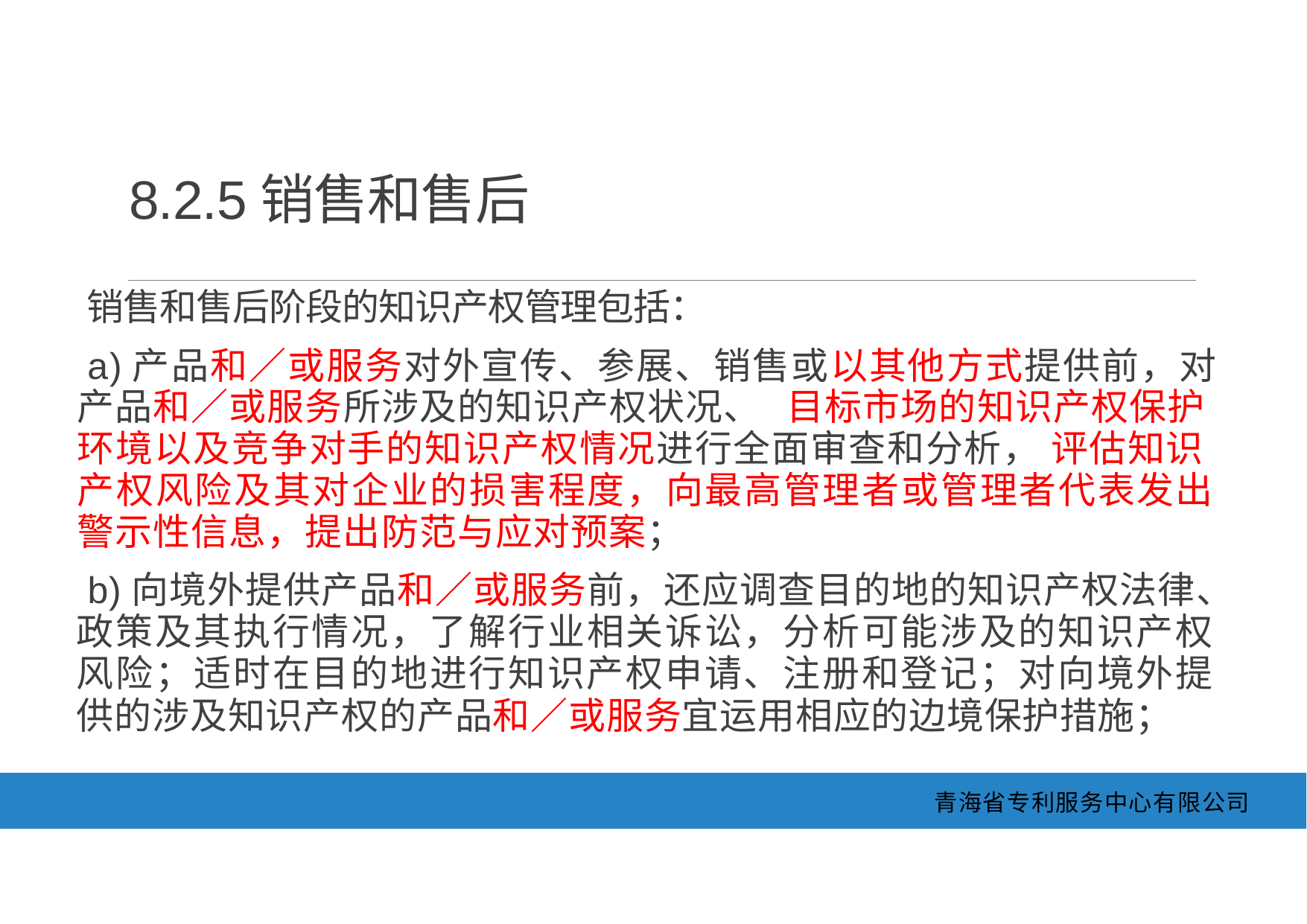

8.2.5销售和售后

销售和售后阶段的知识产权管理包括：
a)产品和／或服务对外宣传、参展、销售或以其他方式提供前，对  产品和／或服务所涉及的知识产权状况、 目标市场的知识产权保护  环境以及竞争对手的知识产权情况进行全面审查和分析， 评估知识  产权风险及其对企业的损害程度，向最高管理者或管理者代表发出  警示性信息，提出防范与应对预案；

b)向境外提供产品和／或服务前，还应调查目的地的知识产权法律、  政策及其执行情况，了解行业相关诉讼，分析可能涉及的知识产权  风险；适时在目的地进行知识产权申请、注册和登记；对向境外提  供的涉及知识产权的产品和／或服务宜运用相应的边境保护措施；

青海省专利服务中心有限公司